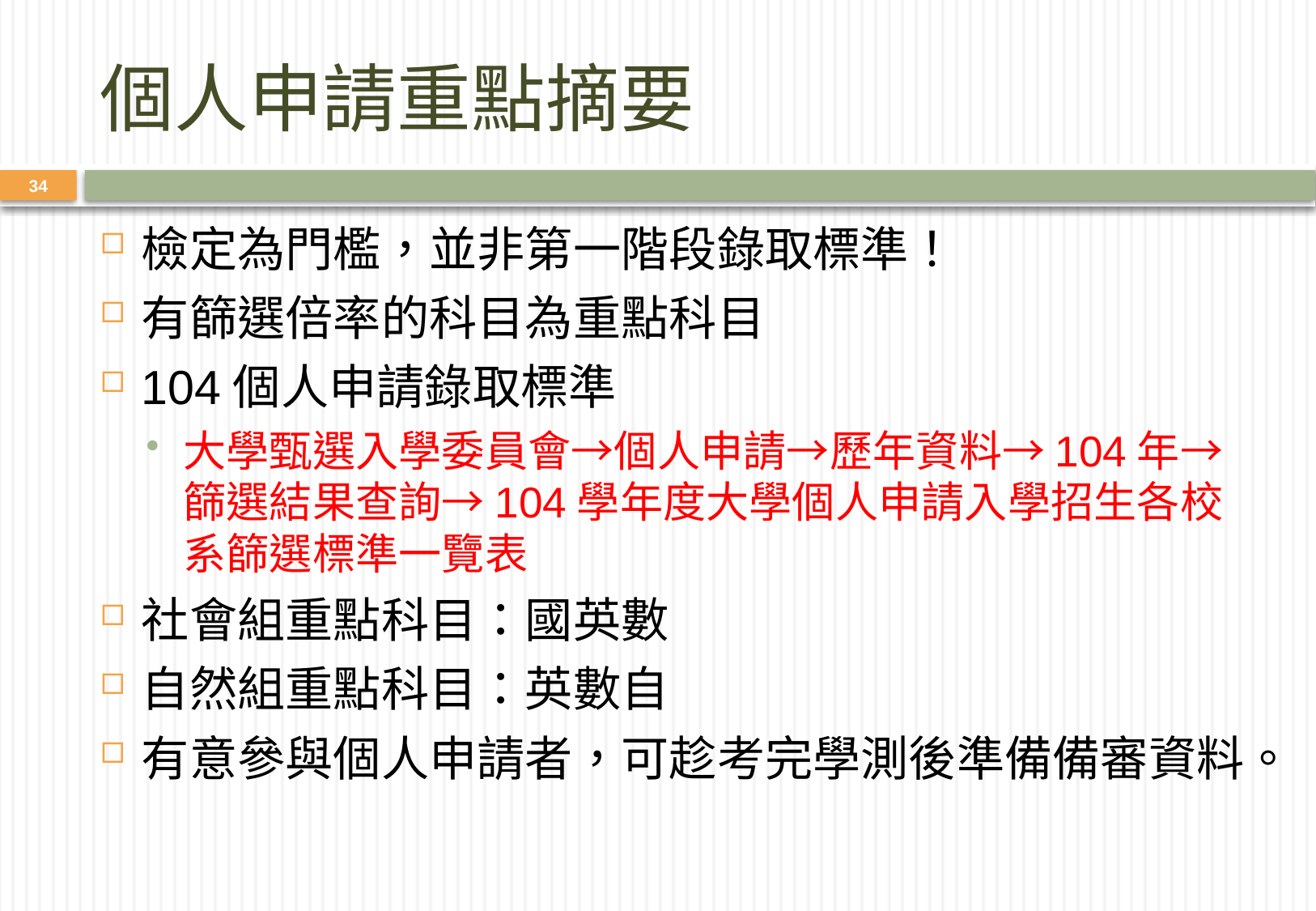

# 個人申請重點摘要
34
檢定為門檻，並非第一階段錄取標準！
有篩選倍率的科目為重點科目
104個人申請錄取標準
大學甄選入學委員會→個人申請→歷年資料→104年→篩選結果查詢→104學年度大學個人申請入學招生各校系篩選標準一覽表
社會組重點科目：國英數
自然組重點科目：英數自
有意參與個人申請者，可趁考完學測後準備備審資料。